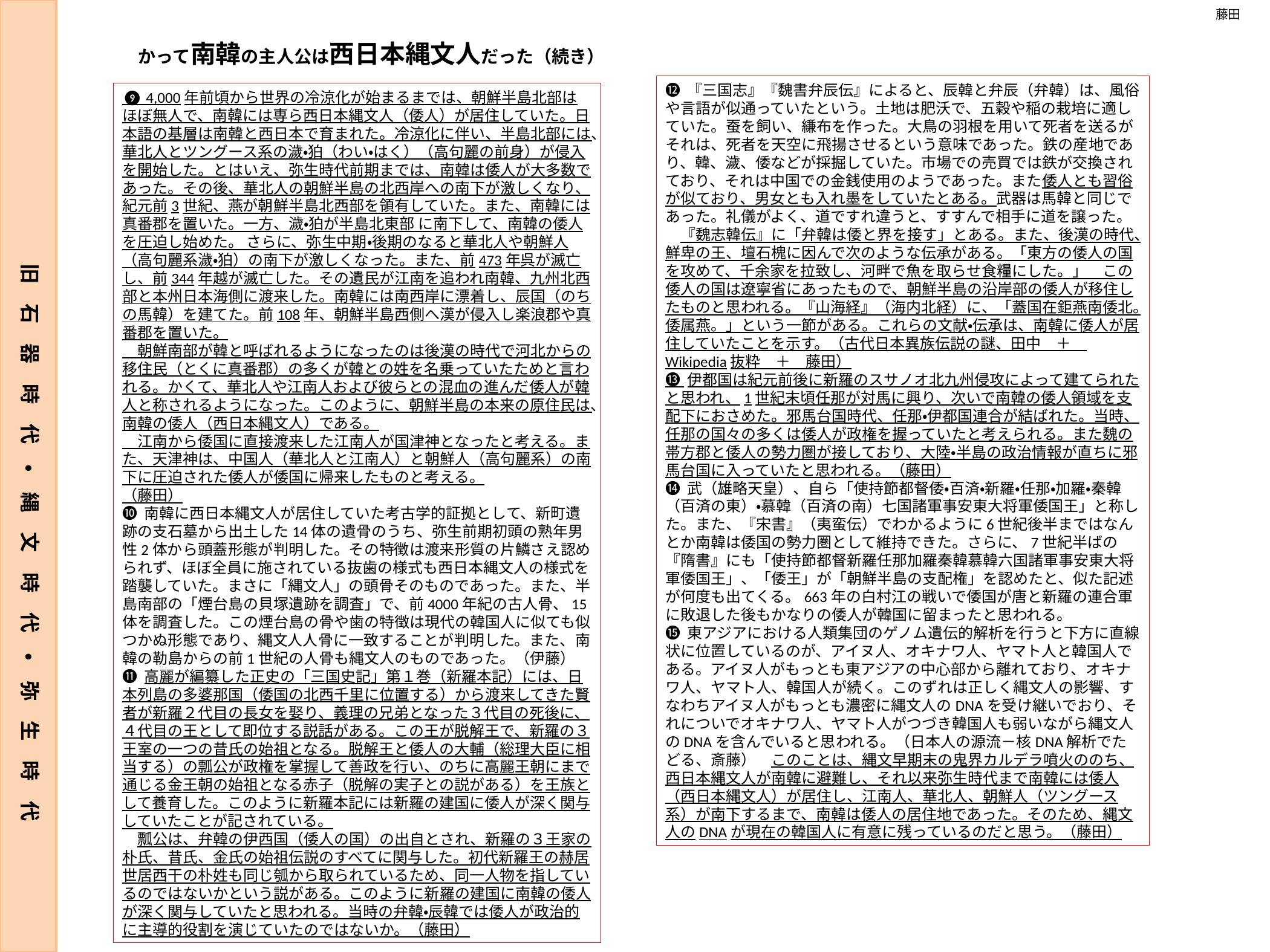

藤田
かって南韓の主人公は西日本縄文人だった（続き）
⓬ 『三国志』『魏書弁辰伝』によると、辰韓と弁辰（弁韓）は、風俗や言語が似通っていたという。土地は肥沃で、五穀や稲の栽培に適していた。蚕を飼い、縑布を作った。大鳥の羽根を用いて死者を送るがそれは、死者を天空に飛揚させるという意味であった。鉄の産地であり、韓、濊、倭などが採掘していた。市場での売買では鉄が交換されており、それは中国での金銭使用のようであった。また倭人とも習俗が似ており、男女とも入れ墨をしていたとある。武器は馬韓と同じであった。礼儀がよく、道ですれ違うと、すすんで相手に道を譲った。
　『魏志韓伝』に「弁韓は倭と界を接す」とある。また、後漢の時代、鮮卑の王、壇石槐に因んで次のような伝承がある。「東方の倭人の国を攻めて、千余家を拉致し、河畔で魚を取らせ食糧にした。」　この倭人の国は遼寧省にあったもので、朝鮮半島の沿岸部の倭人が移住したものと思われる。『山海経』（海内北経）に、「蓋国在鉅燕南倭北。倭属燕。」という一節がある。これらの文献・伝承は、南韓に倭人が居住していたことを示す。（古代日本異族伝説の謎、田中　＋　Wikipedia抜粋　＋　藤田）
⓭ 伊都国は紀元前後に新羅のスサノオ北九州侵攻によって建てられたと思われ、1世紀末頃任那が対馬に興り、次いで南韓の倭人領域を支配下におさめた。邪馬台国時代、任那・伊都国連合が結ばれた。当時、任那の国々の多くは倭人が政権を握っていたと考えられる。また魏の帯方郡と倭人の勢力圏が接しており、大陸・半島の政治情報が直ちに邪馬台国に入っていたと思われる。（藤田）
⓮ 武（雄略天皇）、自ら「使持節都督倭・百済・新羅・任那・加羅・秦韓（百済の東）・慕韓（百済の南）七国諸軍事安東大将軍倭国王」と称した。また、『宋書』（夷蛮伝）でわかるように6世紀後半まではなんとか南韓は倭国の勢力圏として維持できた。さらに、7世紀半ばの『隋書』にも「使持節都督新羅任那加羅秦韓慕韓六国諸軍事安東大将軍倭国王」、「倭王」が「朝鮮半島の支配権」を認めたと、似た記述が何度も出てくる。663年の白村江の戦いで倭国が唐と新羅の連合軍に敗退した後もかなりの倭人が韓国に留まったと思われる。
⓯ 東アジアにおける人類集団のゲノム遺伝的解析を行うと下方に直線状に位置しているのが、アイヌ人、オキナワ人、ヤマト人と韓国人である。アイヌ人がもっとも東アジアの中心部から離れており、オキナワ人、ヤマト人、韓国人が続く。このずれは正しく縄文人の影響、すなわちアイヌ人がもっとも濃密に縄文人のDNAを受け継いでおり、それについでオキナワ人、ヤマト人がつづき韓国人も弱いながら縄文人のDNAを含んでいると思われる。（日本人の源流－核DNA解析でたどる、斎藤）　このことは、縄文早期末の鬼界カルデラ噴火ののち、西日本縄文人が南韓に避難し、それ以来弥生時代まで南韓には倭人（西日本縄文人）が居住し、江南人、華北人、朝鮮人（ツングース系）が南下するまで、南韓は倭人の居住地であった。そのため、縄文人のDNAが現在の韓国人に有意に残っているのだと思う。（藤田）
❾ 4,000年前頃から世界の冷涼化が始まるまでは、朝鮮半島北部はほぼ無人で、南韓には専ら西日本縄文人（倭人）が居住していた。日本語の基層は南韓と西日本で育まれた。冷涼化に伴い、半島北部には、華北人とツングース系の濊・狛（わい・はく）（高句麗の前身）が侵入を開始した。とはいえ、弥生時代前期までは、南韓は倭人が大多数であった。その後、華北人の朝鮮半島の北西岸への南下が激しくなり、紀元前3世紀、燕が朝鮮半島北西部を領有していた。また、南韓には真番郡を置いた。一方、濊・狛が半島北東部 に南下して、南韓の倭人を圧迫し始めた。 さらに、弥生中期・後期のなると華北人や朝鮮人（高句麗系濊・狛）の南下が激しくなった。また、前473年呉が滅亡し、前344年越が滅亡した。その遺民が江南を追われ南韓、九州北西部と本州日本海側に渡来した。南韓には南西岸に漂着し、辰国（のちの馬韓）を建てた。前108年、朝鮮半島西側へ漢が侵入し楽浪郡や真番郡を置いた。
　朝鮮南部が韓と呼ばれるようになったのは後漢の時代で河北からの移住民（とくに真番郡）の多くが韓との姓を名乗っていたためと言われる。かくて、華北人や江南人および彼らとの混血の進んだ倭人が韓人と称されるようになった。このように、朝鮮半島の本来の原住民は、南韓の倭人（西日本縄文人）である。
　江南から倭国に直接渡来した江南人が国津神となったと考える。また、天津神は、中国人（華北人と江南人）と朝鮮人（高句麗系）の南下に圧迫された倭人が倭国に帰来したものと考える。
（藤田）
❿ 南韓に西日本縄文人が居住していた考古学的証拠として、新町遺跡の支石墓から出土した14体の遺骨のうち、弥生前期初頭の熟年男性2体から頭蓋形態が判明した。その特徴は渡来形質の片鱗さえ認められず、ほぼ全員に施されている抜歯の様式も西日本縄文人の様式を踏襲していた。まさに「縄文人」の頭骨そのものであった。また、半島南部の「煙台島の貝塚遺跡を調査」で、前4000年紀の古人骨、15体を調査した。この煙台島の骨や歯の特徴は現代の韓国人に似ても似つかぬ形態であり、縄文人人骨に一致することが判明した。また、南韓の勒島からの前1世紀の人骨も縄文人のものであった。（伊藤）
⓫ 高麗が編纂した正史の「三国史記」第１巻（新羅本記）には、日本列島の多婆那国（倭国の北西千里に位置する）から渡来してきた賢者が新羅２代目の長女を娶り、義理の兄弟となった３代目の死後に、４代目の王として即位する説話がある。この王が脱解王で、新羅の３王室の一つの昔氏の始祖となる。脱解王と倭人の大輔（総理大臣に相当する）の瓢公が政権を掌握して善政を行い、のちに高麗王朝にまで通じる金王朝の始祖となる赤子（脱解の実子との説がある）を王族として養育した。このように新羅本記には新羅の建国に倭人が深く関与していたことが記されている。
　瓢公は、弁韓の伊西国（倭人の国）の出自とされ、新羅の３王家の朴氏、昔氏、金氏の始祖伝説のすべてに関与した。初代新羅王の赫居世居西干の朴姓も同じ瓠から取られているため、同一人物を指しているのではないかという説がある。このように新羅の建国に南韓の倭人が深く関与していたと思われる。当時の弁韓・辰韓では倭人が政治的に主導的役割を演じていたのではないか。（藤田）
旧　石　器　時　代　・　縄　文　時　代　・　弥　生　時　代